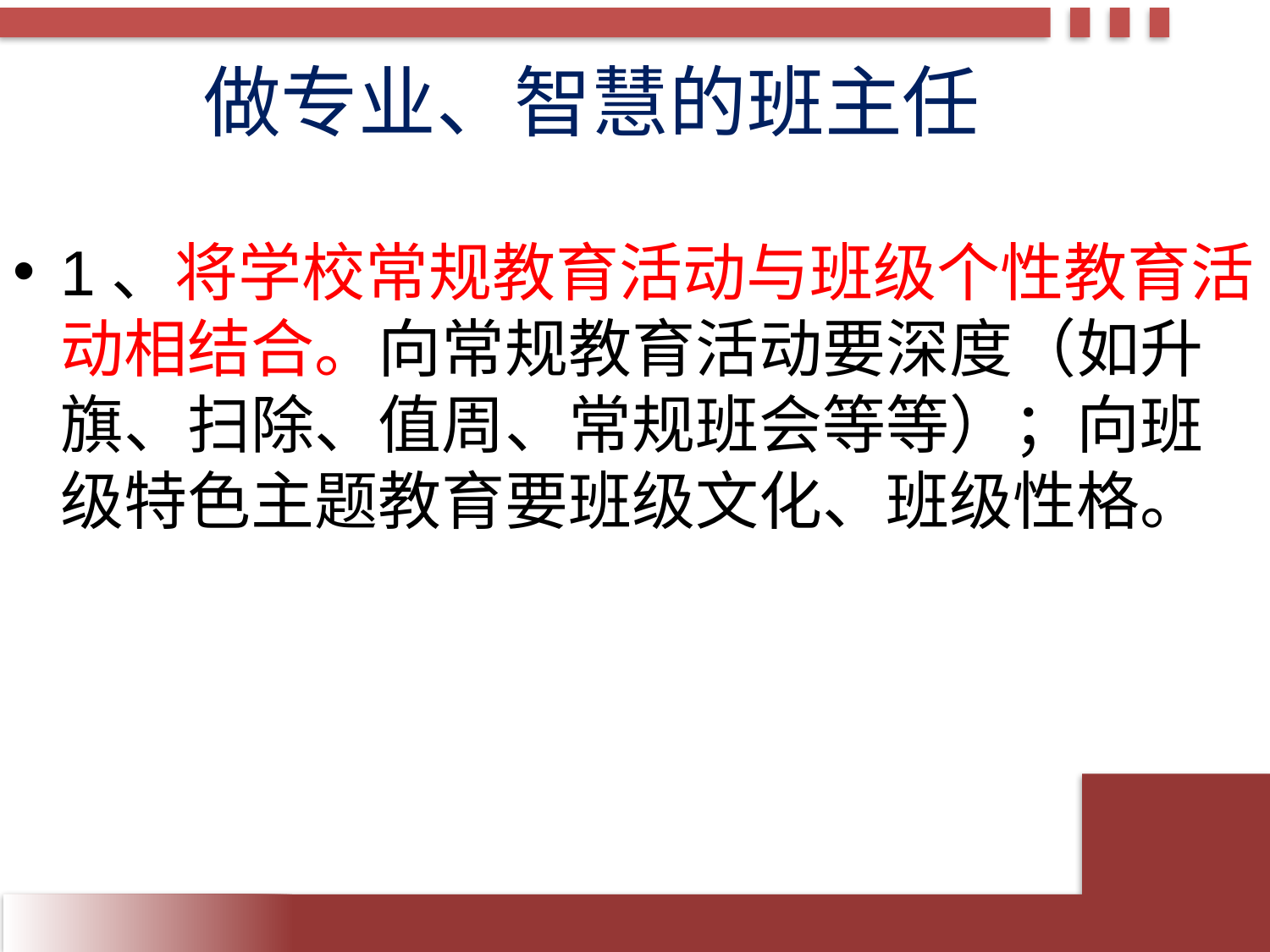

做专业、智慧的班主任
1、将学校常规教育活动与班级个性教育活动相结合。向常规教育活动要深度（如升旗、扫除、值周、常规班会等等）；向班级特色主题教育要班级文化、班级性格。